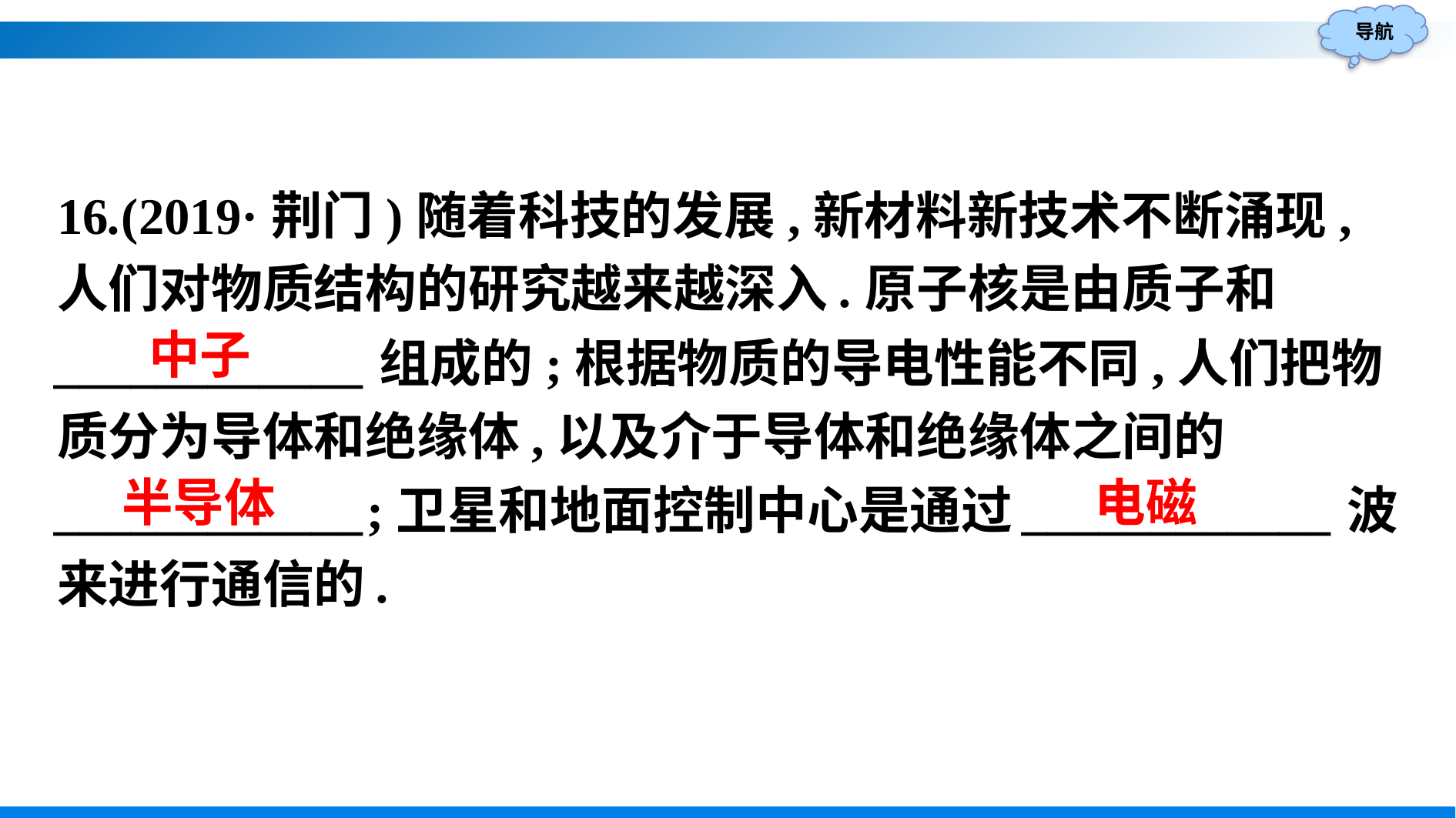

16.(2019·荆门)随着科技的发展,新材料新技术不断涌现,人们对物质结构的研究越来越深入.原子核是由质子和____________组成的;根据物质的导电性能不同,人们把物质分为导体和绝缘体,以及介于导体和绝缘体之间的____________;卫星和地面控制中心是通过____________波来进行通信的.
中子
电磁
半导体